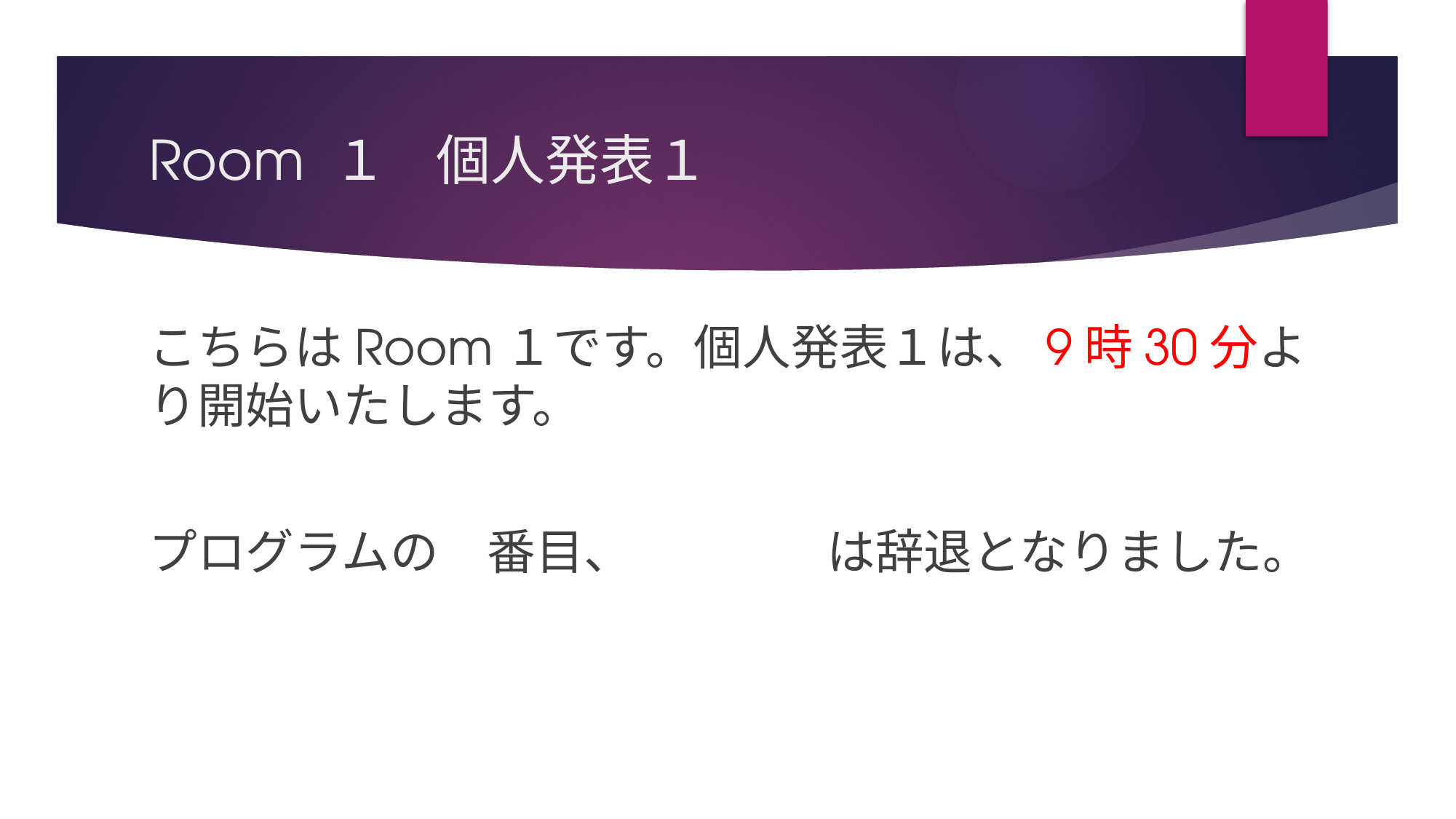

# Room １    個人発表１
こちらはRoom１です。個人発表１は、9時30分より開始いたします。

プログラムの　番目、　　　　は辞退となりました。